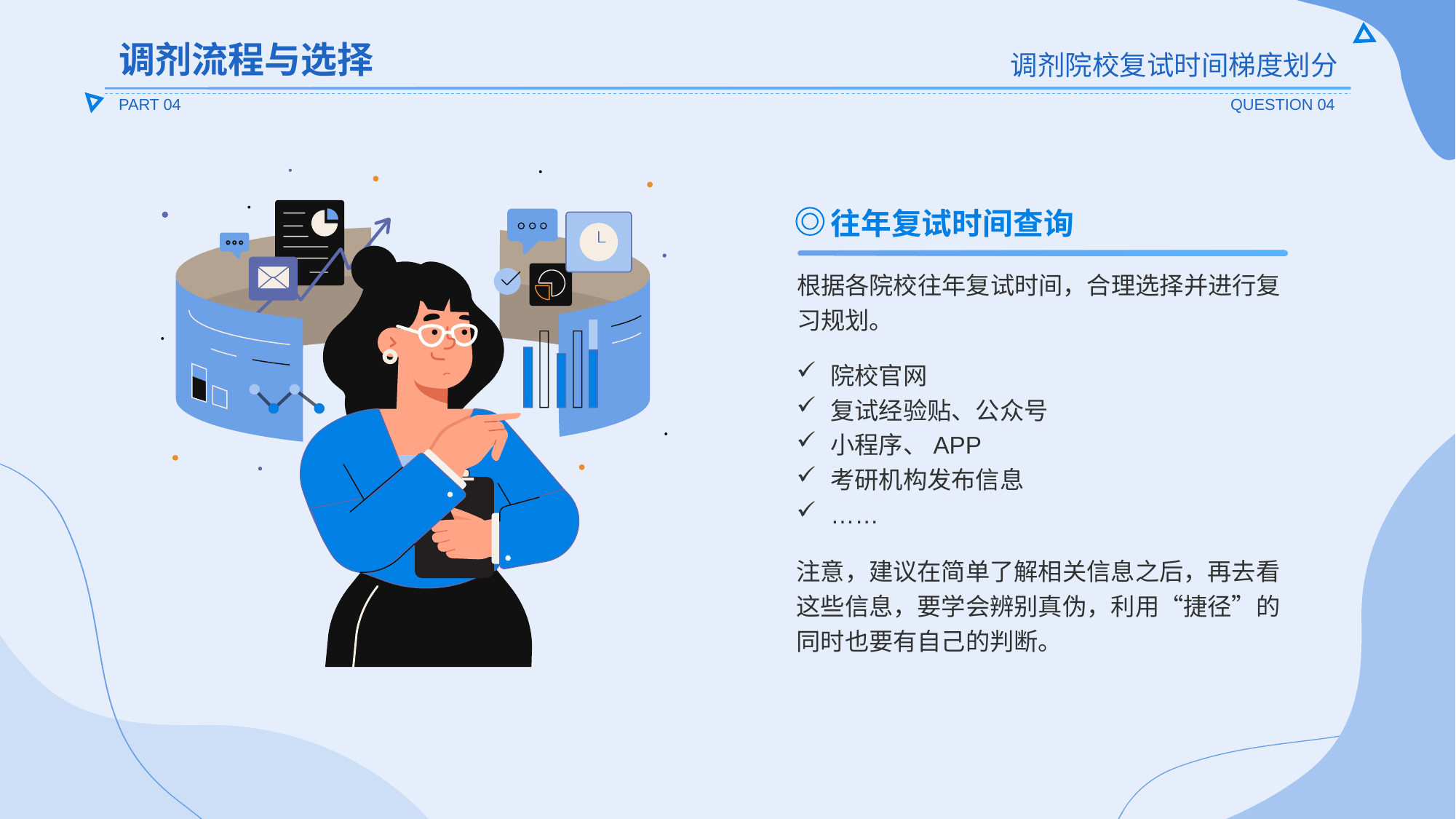

调剂流程与选择
调剂院校复试时间梯度划分
PART 04
QUESTION 04

往年复试时间查询

根据各院校往年复试时间，合理选择并进行复习规划。
院校官网
复试经验贴、公众号
小程序、APP
考研机构发布信息
……
注意，建议在简单了解相关信息之后，再去看这些信息，要学会辨别真伪，利用“捷径”的同时也要有自己的判断。